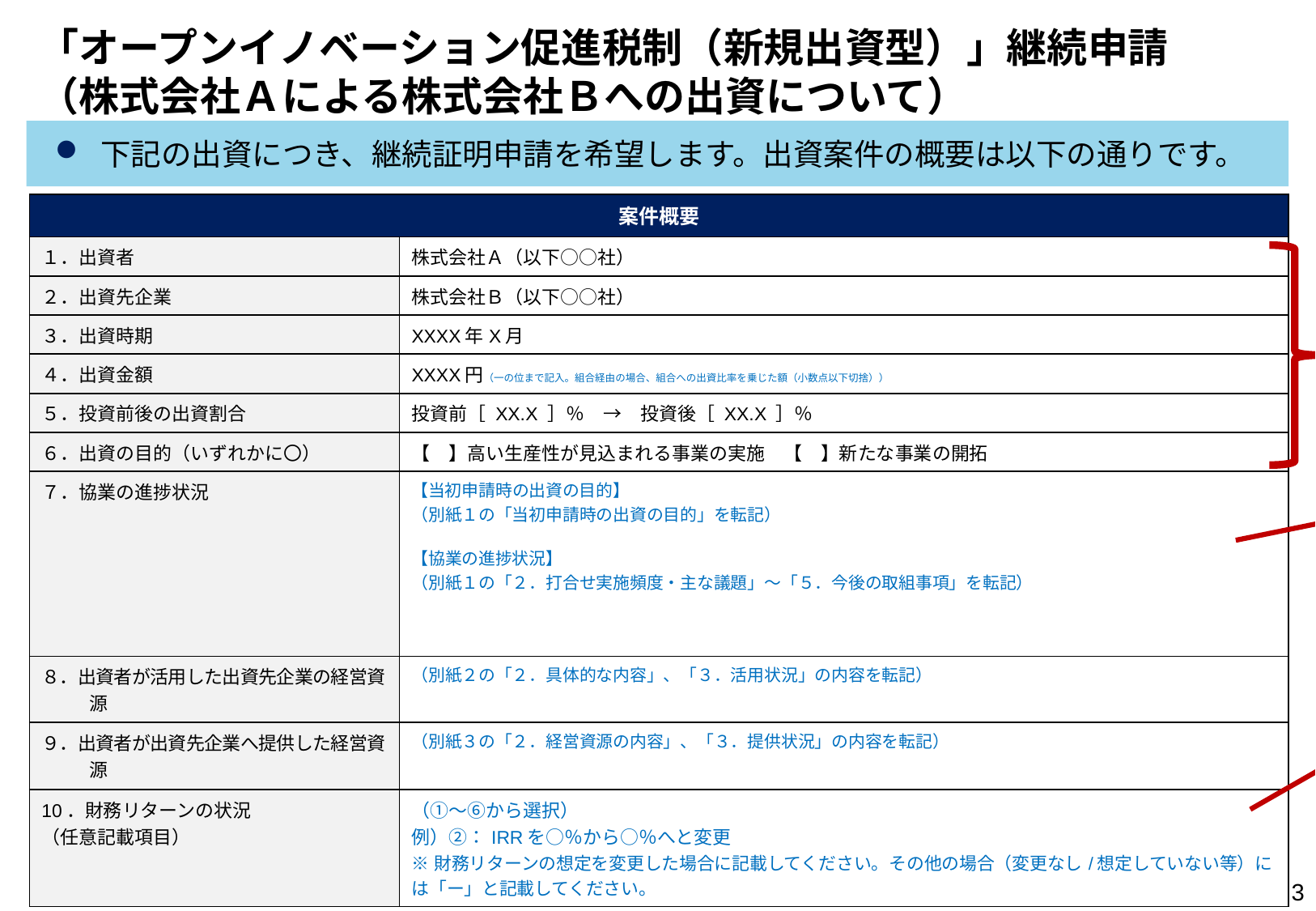

# 「オープンイノベーション促進税制（新規出資型）」継続申請 （株式会社Ａによる株式会社Ｂへの出資について）
下記の出資につき、継続証明申請を希望します。出資案件の概要は以下の通りです。
| 案件概要 |  |
| --- | --- |
| １．出資者 | 株式会社Ａ（以下○○社） |
| ２．出資先企業 | 株式会社Ｂ（以下○○社） |
| ３．出資時期 | XXXX年X月 |
| ４．出資金額 | XXXX円（一の位まで記入。組合経由の場合、組合への出資比率を乗じた額（小数点以下切捨）） |
| ５．投資前後の出資割合 | 投資前［ XX.X ］％　→　投資後［ XX.X ］％ |
| ６．出資の目的（いずれかに〇） | 【　】高い生産性が見込まれる事業の実施　【　】新たな事業の開拓 |
| ７．協業の進捗状況 | 【当初申請時の出資の目的】 （別紙１の「当初申請時の出資の目的」を転記） 【協業の進捗状況】 （別紙１の「２．打合せ実施頻度・主な議題」～「５．今後の取組事項」を転記） |
| ８．出資者が活用した出資先企業の経営資源 | （別紙２の「２．具体的な内容」、「３．活用状況」の内容を転記） |
| ９．出資者が出資先企業へ提供した経営資源 | （別紙３の「２．経営資源の内容」、「３．提供状況」の内容を転記） |
| 10．財務リターンの状況 （任意記載項目） | （①～⑥から選択） 例）②：IRRを○％から○％へと変更 ※財務リターンの想定を変更した場合に記載してください。その他の場合（変更なし/想定していない等）には「ー」と記載してください。 |

記載のポイント

１～６：申請時の情報をもとに記載してください。
※６について、申請時に設定していない場合には、出資目的に近いものを選択してください。

手続き上の留意事項
gBiz申請フォーム上の「特定事業活動の実施状況」には、
　 「７．協業の進捗状況」に記載した内容を転記してください。
記載のポイント
【10．財務リターンの状況】
以下から該当するものを選択　＊複数選択可
①NPV（正味現在価値）
②IRR（内部収益率）
③MOIC（投下資本倍率）
④回収期間法
⑤類似会社比較法
⑥その他（）
3